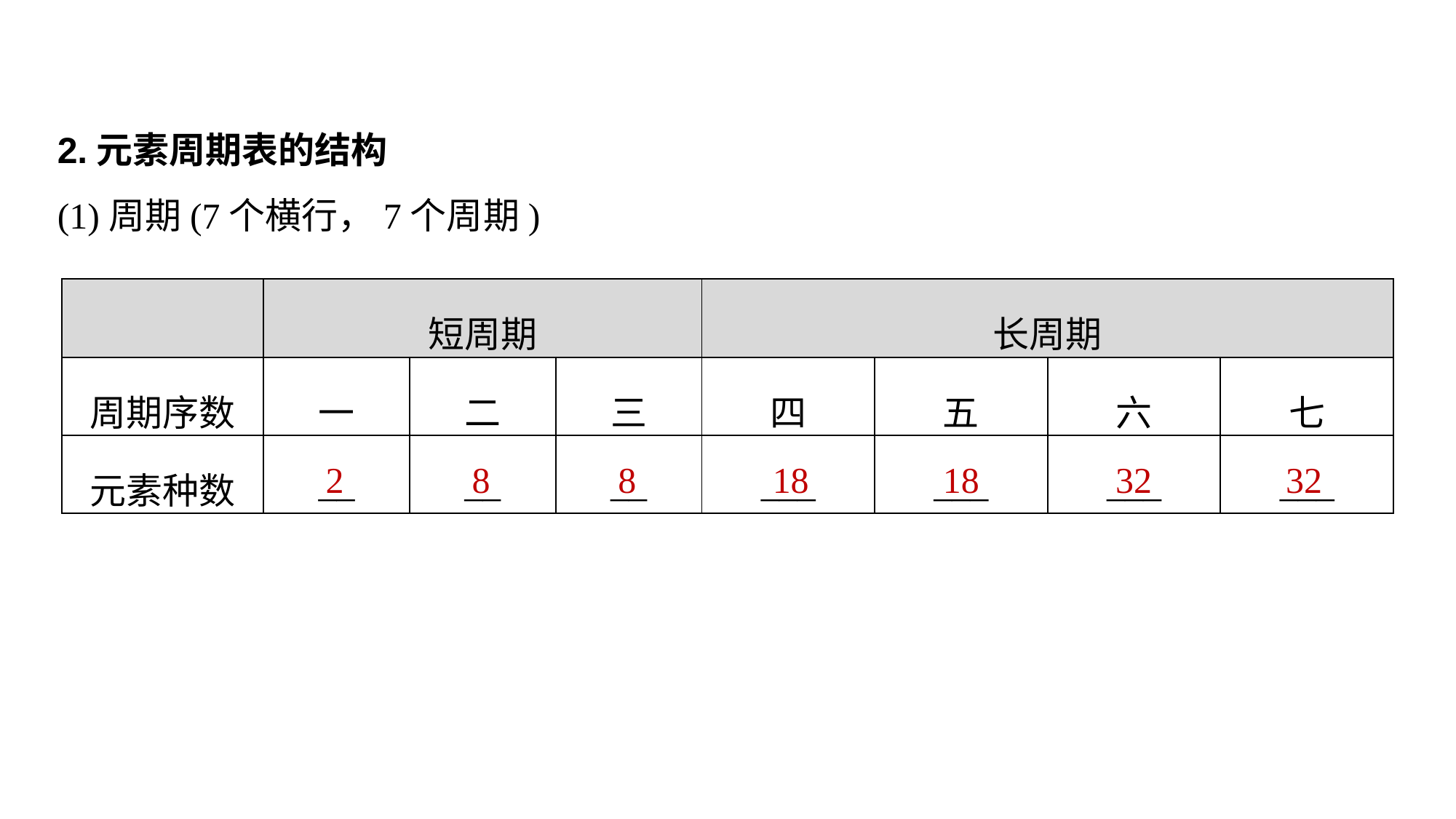

2.元素周期表的结构
(1)周期(7个横行，7个周期)
|  | 短周期 |  |  | 长周期 |  |  |  |
| --- | --- | --- | --- | --- | --- | --- | --- |
| 周期序数 | 一 | 二 | 三 | 四 | 五 | 六 | 七 |
| 元素种数 | \_\_ | \_\_ | \_\_ | \_\_\_ | \_\_\_ | \_\_\_ | \_\_\_ |
2
8
8
18
18
32
32